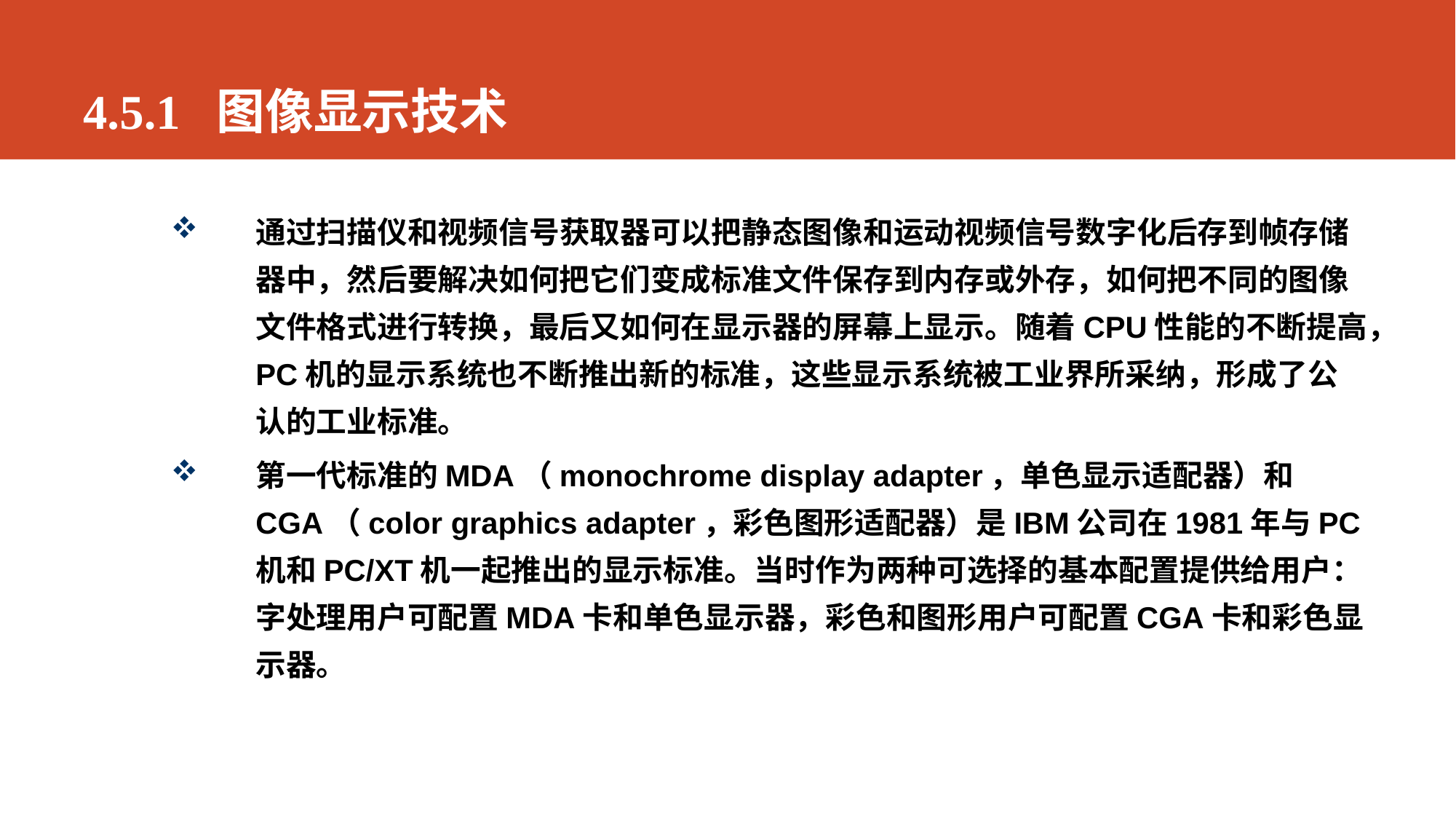

# 4.5.1  图像显示技术
通过扫描仪和视频信号获取器可以把静态图像和运动视频信号数字化后存到帧存储器中，然后要解决如何把它们变成标准文件保存到内存或外存，如何把不同的图像文件格式进行转换，最后又如何在显示器的屏幕上显示。随着CPU性能的不断提高，PC机的显示系统也不断推出新的标准，这些显示系统被工业界所采纳，形成了公认的工业标准。
第一代标准的MDA（monochrome display adapter，单色显示适配器）和CGA（color graphics adapter，彩色图形适配器）是IBM公司在1981年与PC机和PC/XT机一起推出的显示标准。当时作为两种可选择的基本配置提供给用户：字处理用户可配置MDA卡和单色显示器，彩色和图形用户可配置CGA卡和彩色显示器。